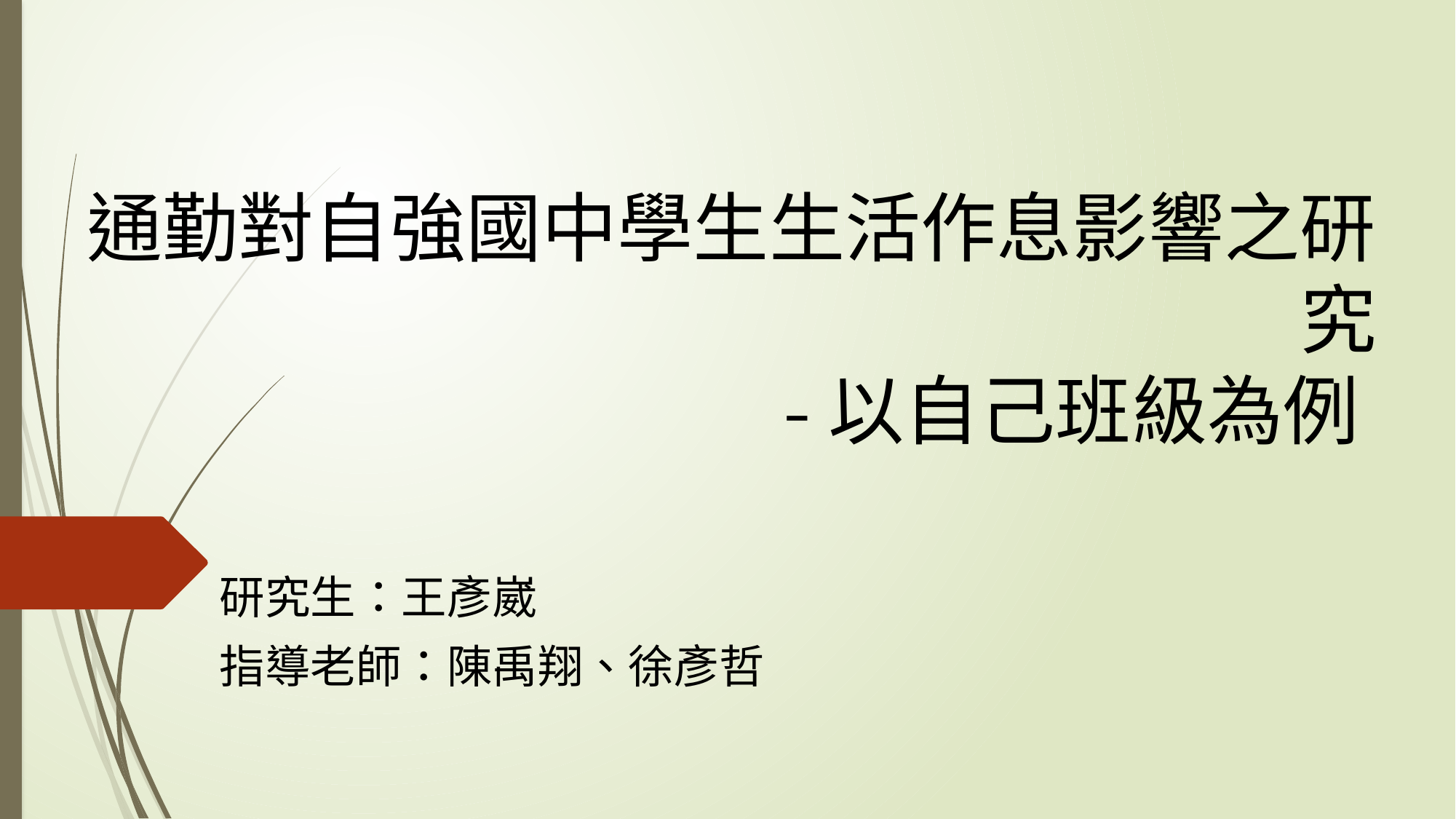

# 通勤對自強國中學生生活作息影響之研究 -以自己班級為例
研究生：王彥崴
指導老師：陳禹翔、徐彥哲